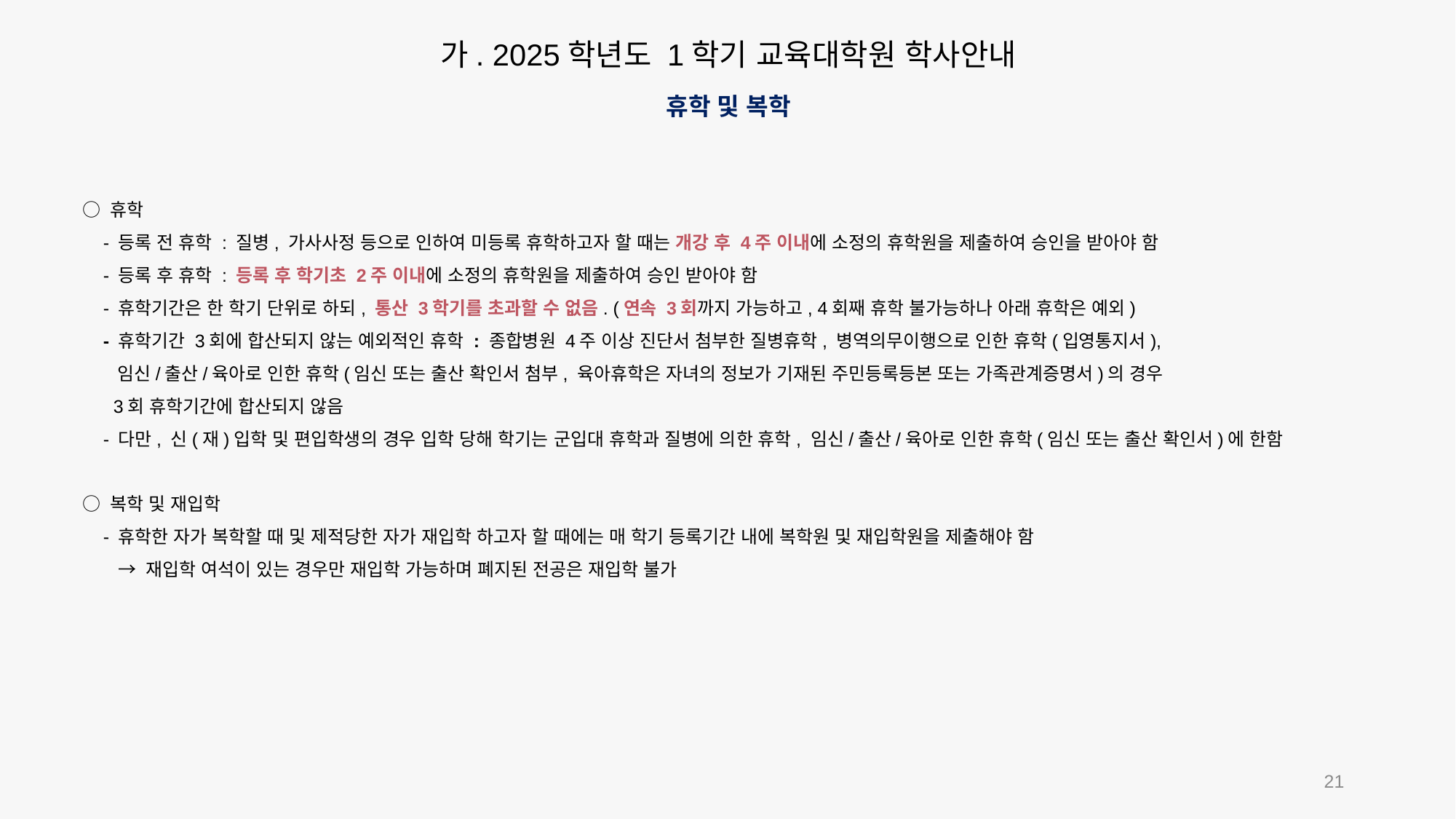

가. 2025학년도 1학기 교육대학원 학사안내
휴학 및 복학
○ 휴학
    - 등록 전 휴학 : 질병, 가사사정 등으로 인하여 미등록 휴학하고자 할 때는 개강 후 4주 이내에 소정의 휴학원을 제출하여 승인을 받아야 함
    - 등록 후 휴학 : 등록 후 학기초 2주 이내에 소정의 휴학원을 제출하여 승인 받아야 함
    - 휴학기간은 한 학기 단위로 하되, 통산 3학기를 초과할 수 없음. (연속 3회까지 가능하고, 4회째 휴학 불가능하나 아래 휴학은 예외)
    - 휴학기간 3회에 합산되지 않는 예외적인 휴학 : 종합병원 4주 이상 진단서 첨부한 질병휴학, 병역의무이행으로 인한 휴학(입영통지서),
      임신/출산/육아로 인한 휴학(임신 또는 출산 확인서 첨부, 육아휴학은 자녀의 정보가 기재된 주민등록등본 또는 가족관계증명서)의 경우
      3회 휴학기간에 합산되지 않음
    - 다만, 신(재)입학 및 편입학생의 경우 입학 당해 학기는 군입대 휴학과 질병에 의한 휴학, 임신/출산/육아로 인한 휴학(임신 또는 출산 확인서)에 한함

○ 복학 및 재입학
    - 휴학한 자가 복학할 때 및 제적당한 자가 재입학 하고자 할 때에는 매 학기 등록기간 내에 복학원 및 재입학원을 제출해야 함
       → 재입학 여석이 있는 경우만 재입학 가능하며 폐지된 전공은 재입학 불가

21